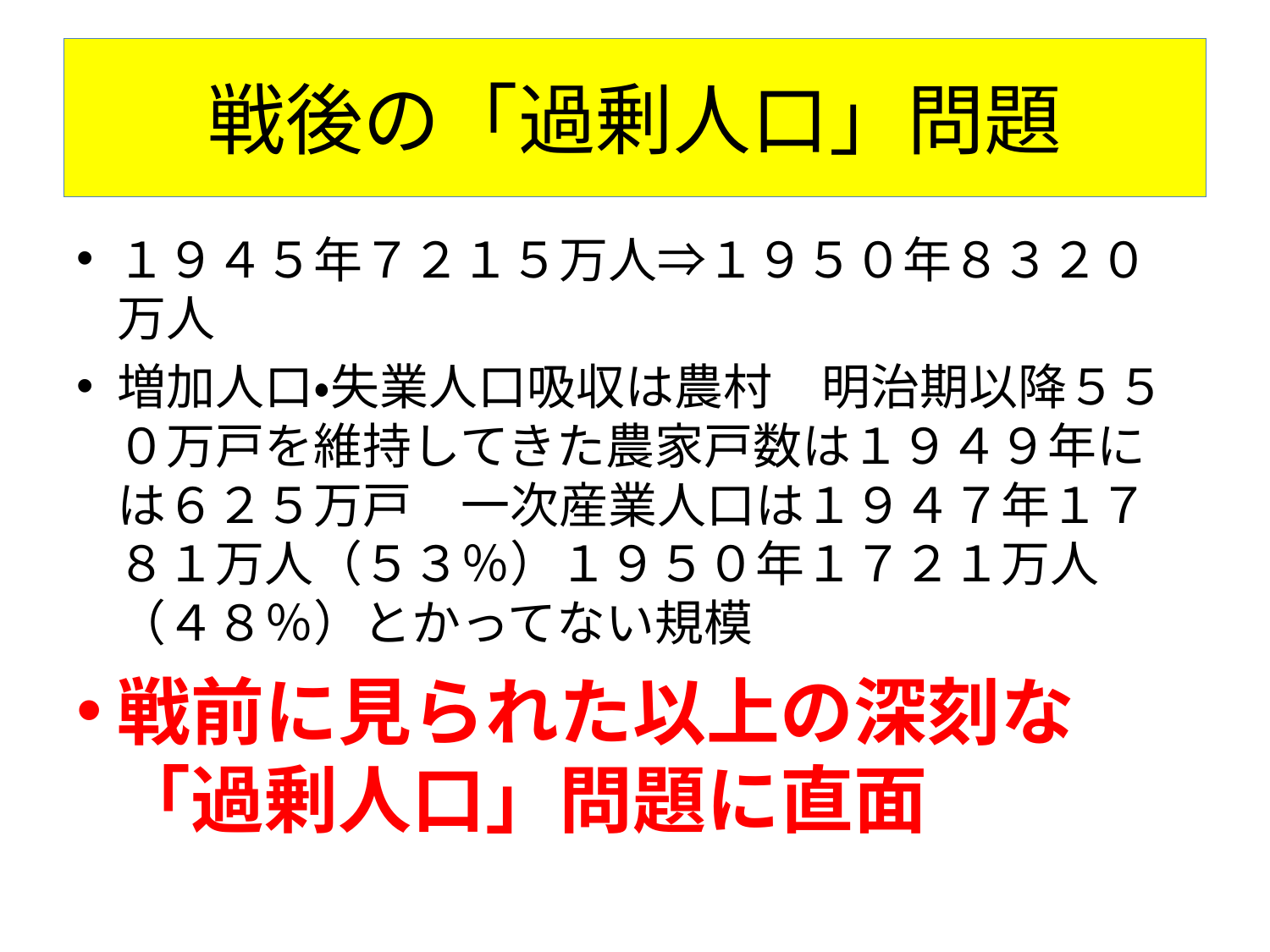

# 戦後の「過剰人口」問題
１９４５年７２１５万人⇒１９５０年８３２０万人
増加人口・失業人口吸収は農村　明治期以降５５０万戸を維持してきた農家戸数は１９４９年には６２５万戸　一次産業人口は１９４７年１７８１万人（５３％）１９５０年１７２１万人（４８％）とかってない規模
戦前に見られた以上の深刻な「過剰人口」問題に直面